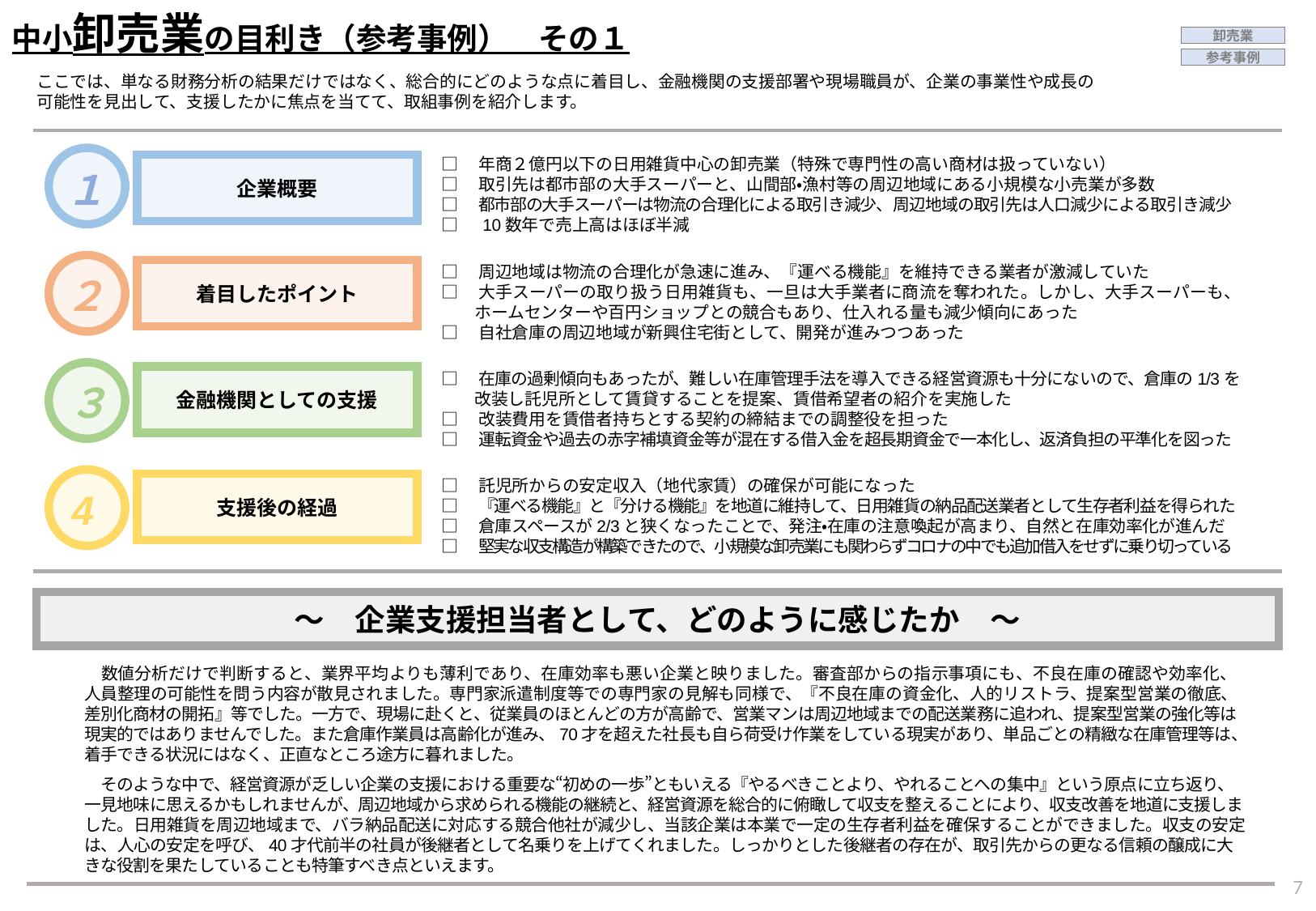

中小卸売業の目利き（参考事例）　その１
卸売業
参考事例
ここでは、単なる財務分析の結果だけではなく、総合的にどのような点に着目し、金融機関の支援部署や現場職員が、企業の事業性や成長の　　可能性を見出して、支援したかに焦点を当てて、取組事例を紹介します。

１
企業概要
□　年商２億円以下の日用雑貨中心の卸売業（特殊で専門性の高い商材は扱っていない）
□　取引先は都市部の大手スーパーと、山間部・漁村等の周辺地域にある小規模な小売業が多数
□　都市部の大手スーパーは物流の合理化による取引き減少、周辺地域の取引先は人口減少による取引き減少
□　10数年で売上高はほぼ半減

着目したポイント
２
□　周辺地域は物流の合理化が急速に進み、『運べる機能』を維持できる業者が激減していた
□　大手スーパーの取り扱う日用雑貨も、一旦は大手業者に商流を奪われた。しかし、大手スーパーも、
　　ホームセンターや百円ショップとの競合もあり、仕入れる量も減少傾向にあった
□　自社倉庫の周辺地域が新興住宅街として、開発が進みつつあった

□　在庫の過剰傾向もあったが、難しい在庫管理手法を導入できる経営資源も十分にないので、倉庫の1/3を
　　改装し託児所として賃貸することを提案、賃借希望者の紹介を実施した
□　改装費用を賃借者持ちとする契約の締結までの調整役を担った
□　運転資金や過去の赤字補填資金等が混在する借入金を超長期資金で一本化し、返済負担の平準化を図った
金融機関としての支援
３

□　託児所からの安定収入（地代家賃）の確保が可能になった
□　『運べる機能』と『分ける機能』を地道に維持して、日用雑貨の納品配送業者として生存者利益を得られた
□　倉庫スペースが2/3と狭くなったことで、発注・在庫の注意喚起が高まり、自然と在庫効率化が進んだ
□　堅実な収支構造が構築できたので、小規模な卸売業にも関わらずコロナの中でも追加借入をせずに乗り切っている

支援後の経過
4
～　企業支援担当者として、どのように感じたか　～
　数値分析だけで判断すると、業界平均よりも薄利であり、在庫効率も悪い企業と映りました。審査部からの指示事項にも、不良在庫の確認や効率化、人員整理の可能性を問う内容が散見されました。専門家派遣制度等での専門家の見解も同様で、『不良在庫の資金化、人的リストラ、提案型営業の徹底、差別化商材の開拓』等でした。一方で、現場に赴くと、従業員のほとんどの方が高齢で、営業マンは周辺地域までの配送業務に追われ、提案型営業の強化等は現実的ではありませんでした。また倉庫作業員は高齢化が進み、70才を超えた社長も自ら荷受け作業をしている現実があり、単品ごとの精緻な在庫管理等は、着手できる状況にはなく、正直なところ途方に暮れました。
　そのような中で、経営資源が乏しい企業の支援における重要な“初めの一歩”ともいえる『やるべきことより、やれることへの集中』という原点に立ち返り、一見地味に思えるかもしれませんが、周辺地域から求められる機能の継続と、経営資源を総合的に俯瞰して収支を整えることにより、収支改善を地道に支援しました。日用雑貨を周辺地域まで、バラ納品配送に対応する競合他社が減少し、当該企業は本業で一定の生存者利益を確保することができました。収支の安定は、人心の安定を呼び、40才代前半の社員が後継者として名乗りを上げてくれました。しっかりとした後継者の存在が、取引先からの更なる信頼の醸成に大きな役割を果たしていることも特筆すべき点といえます。
7